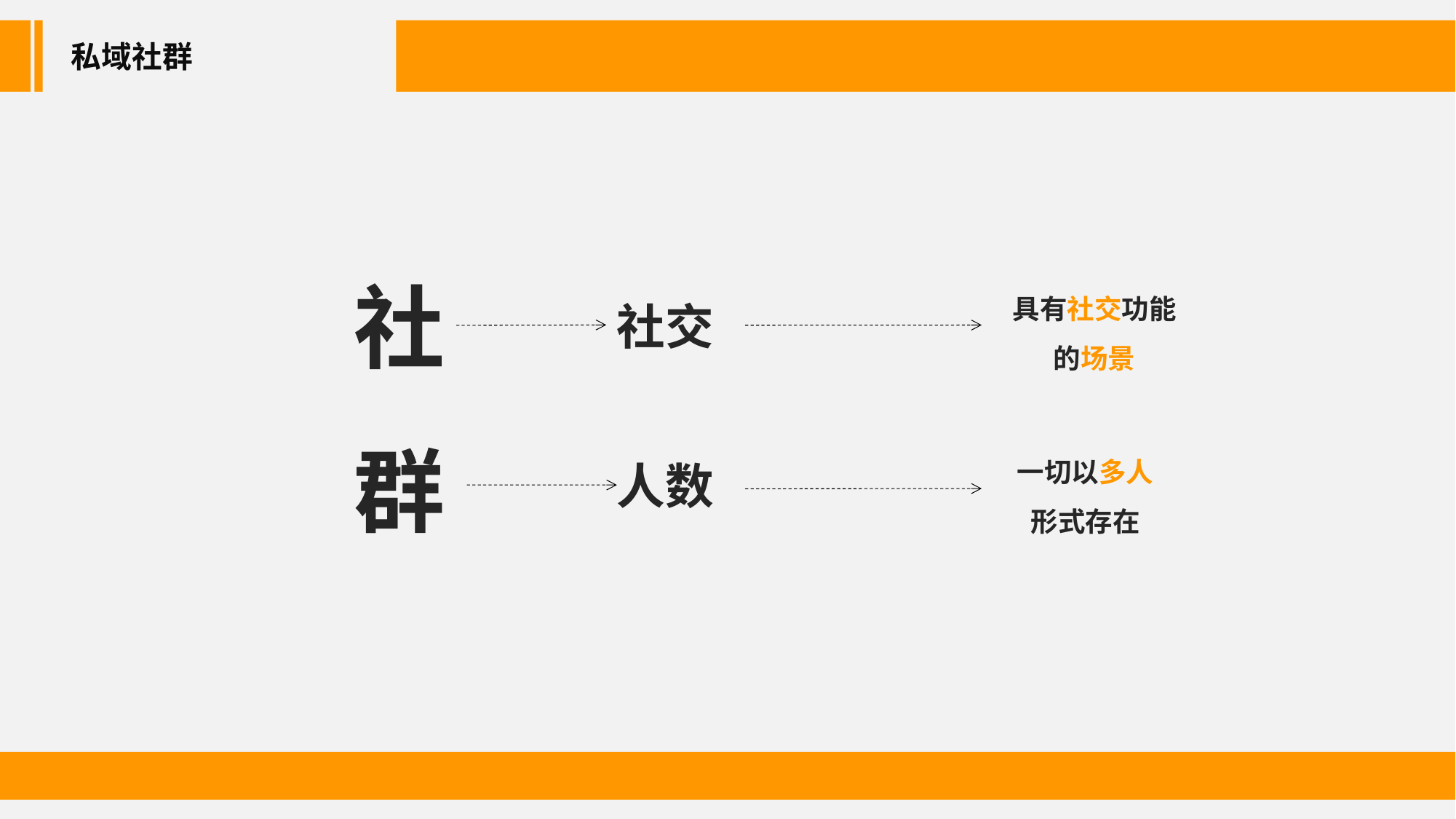

私域社群
社
群
具有社交功能
的场景
社交
一切以多人
形式存在
人数